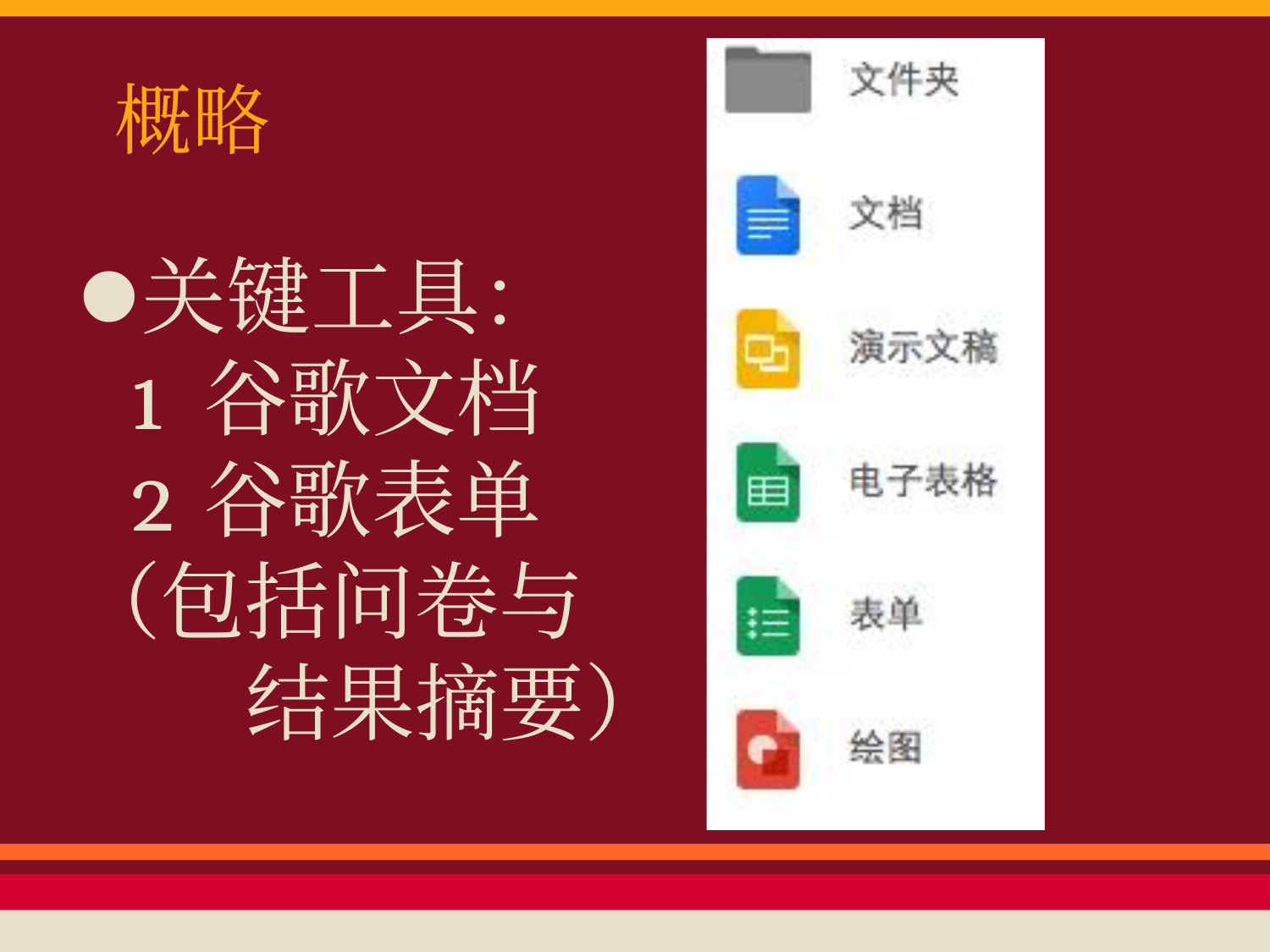

# 概略

关键工具：
谷歌文档
谷歌表单
（包括问卷与
      结果摘要）